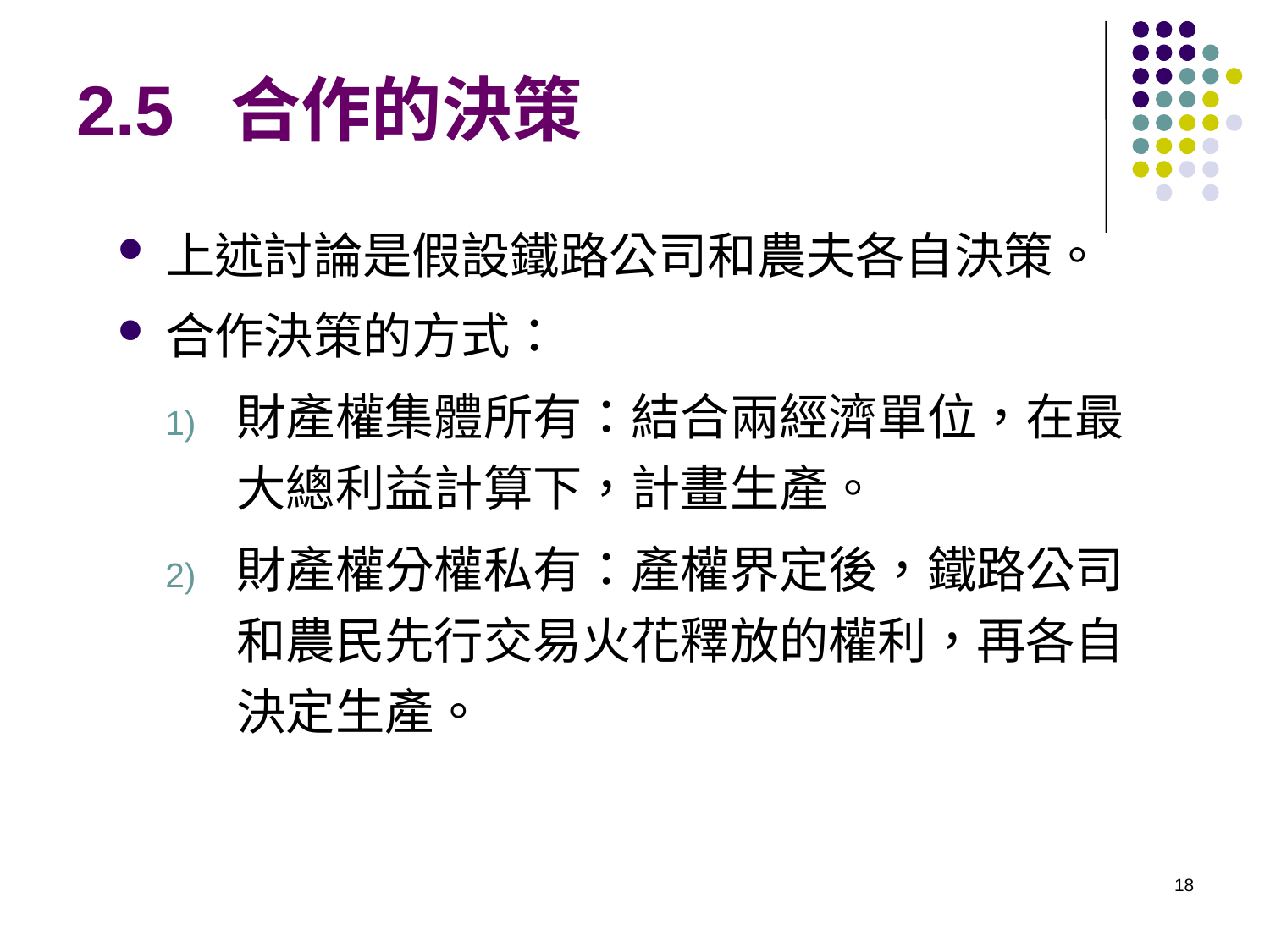

# 2.5  合作的決策
上述討論是假設鐵路公司和農夫各自決策。
合作決策的方式：
財產權集體所有：結合兩經濟單位，在最大總利益計算下，計畫生產。
財產權分權私有：產權界定後，鐵路公司和農民先行交易火花釋放的權利，再各自決定生產。
18